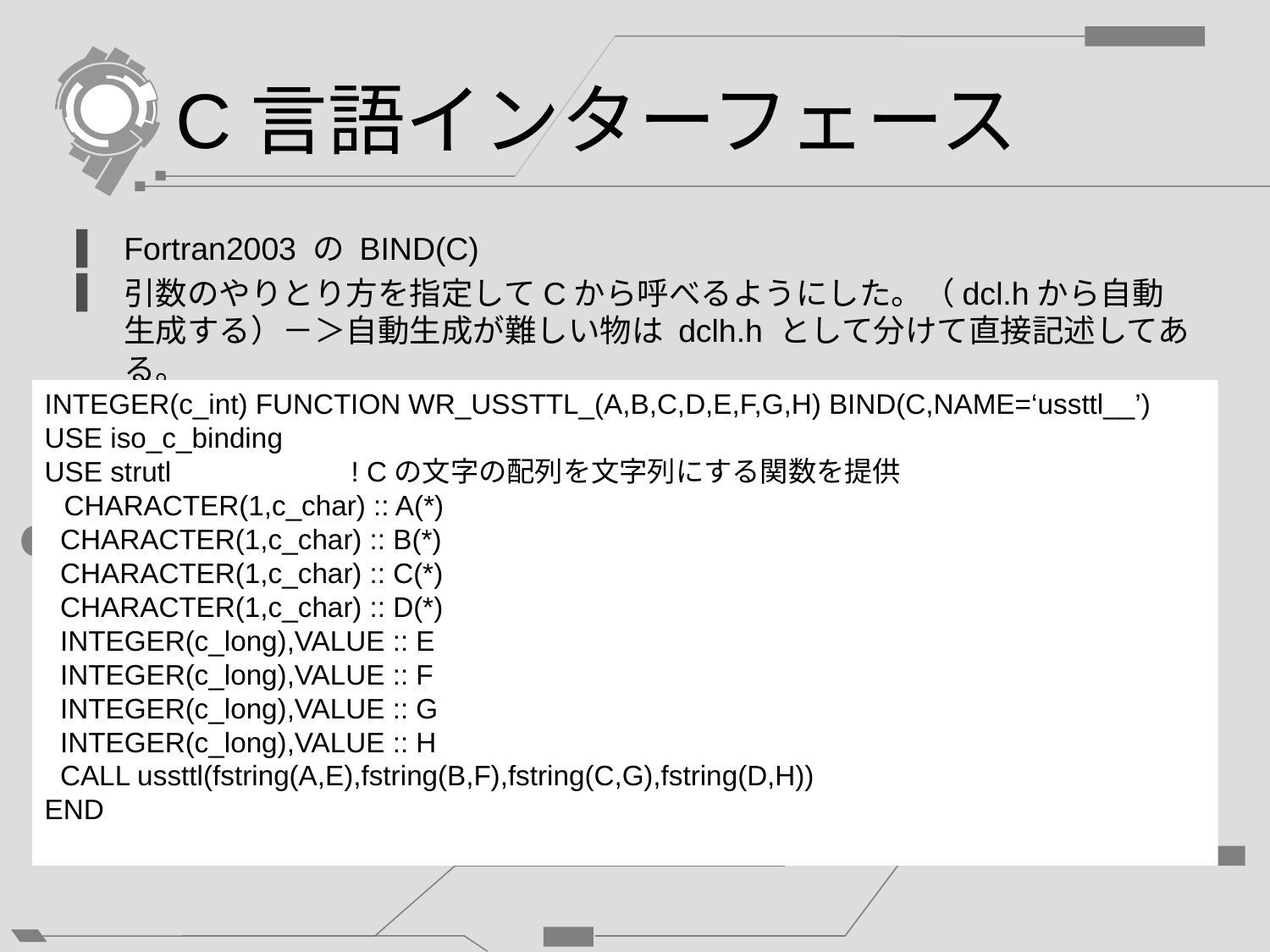

# C言語インターフェース
Fortran2003 の BIND(C)
引数のやりとり方を指定してCから呼べるようにした。（dcl.hから自動生成する）－＞自動生成が難しい物は dclh.h として分けて直接記述してある。

INTEGER(c_int) FUNCTION WR_USSTTL_(A,B,C,D,E,F,G,H) BIND(C,NAME=‘ussttl__’)
USE iso_c_binding
USE strutl                       ! Cの文字の配列を文字列にする関数を提供
  CHARACTER(1,c_char) :: A(*)
  CHARACTER(1,c_char) :: B(*)
  CHARACTER(1,c_char) :: C(*)
  CHARACTER(1,c_char) :: D(*)
  INTEGER(c_long),VALUE :: E
  INTEGER(c_long),VALUE :: F
  INTEGER(c_long),VALUE :: G
  INTEGER(c_long),VALUE :: H
  CALL ussttl(fstring(A,E),fstring(B,F),fstring(C,G),fstring(D,H))
END